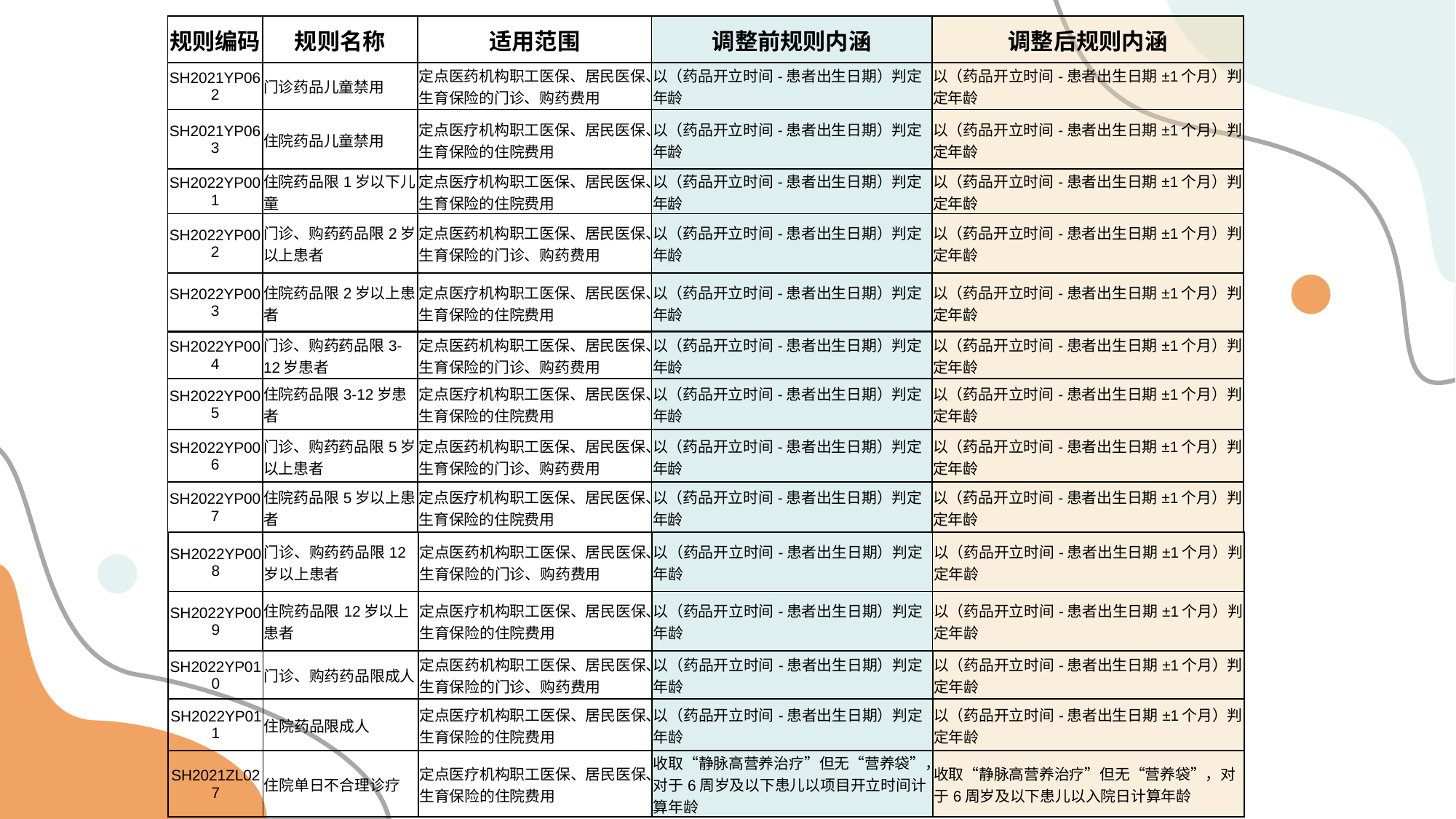

| 规则编码 | 规则名称 | 适用范围 | 调整前规则内涵 | 调整后规则内涵 |
| --- | --- | --- | --- | --- |
| SH2021YP062 | 门诊药品儿童禁用 | 定点医药机构职工医保、居民医保、生育保险的门诊、购药费用 | 以（药品开立时间-患者出生日期）判定年龄 | 以（药品开立时间-患者出生日期±1个月）判定年龄 |
| --- | --- | --- | --- | --- |
| SH2021YP063 | 住院药品儿童禁用 | 定点医疗机构职工医保、居民医保、生育保险的住院费用 | 以（药品开立时间-患者出生日期）判定年龄 | 以（药品开立时间-患者出生日期±1个月）判定年龄 |
| SH2022YP001 | 住院药品限1岁以下儿童 | 定点医疗机构职工医保、居民医保、生育保险的住院费用 | 以（药品开立时间-患者出生日期）判定年龄 | 以（药品开立时间-患者出生日期±1个月）判定年龄 |
| --- | --- | --- | --- | --- |
| SH2022YP002 | 门诊、购药药品限2岁以上患者 | 定点医药机构职工医保、居民医保、生育保险的门诊、购药费用 | 以（药品开立时间-患者出生日期）判定年龄 | 以（药品开立时间-患者出生日期±1个月）判定年龄 |
| SH2022YP003 | 住院药品限2岁以上患者 | 定点医疗机构职工医保、居民医保、生育保险的住院费用 | 以（药品开立时间-患者出生日期）判定年龄 | 以（药品开立时间-患者出生日期±1个月）判定年龄 |

| SH2022YP004 | 门诊、购药药品限3-12岁患者 | 定点医药机构职工医保、居民医保、生育保险的门诊、购药费用 | 以（药品开立时间-患者出生日期）判定年龄 | 以（药品开立时间-患者出生日期±1个月）判定年龄 |
| --- | --- | --- | --- | --- |
| SH2022YP005 | 住院药品限3-12岁患者 | 定点医疗机构职工医保、居民医保、生育保险的住院费用 | 以（药品开立时间-患者出生日期）判定年龄 | 以（药品开立时间-患者出生日期±1个月）判定年龄 |
| SH2022YP006 | 门诊、购药药品限5岁以上患者 | 定点医药机构职工医保、居民医保、生育保险的门诊、购药费用 | 以（药品开立时间-患者出生日期）判定年龄 | 以（药品开立时间-患者出生日期±1个月）判定年龄 |
| SH2022YP007 | 住院药品限5岁以上患者 | 定点医疗机构职工医保、居民医保、生育保险的住院费用 | 以（药品开立时间-患者出生日期）判定年龄 | 以（药品开立时间-患者出生日期±1个月）判定年龄 |

| SH2022YP008 | 门诊、购药药品限12岁以上患者 | 定点医药机构职工医保、居民医保、生育保险的门诊、购药费用 | 以（药品开立时间-患者出生日期）判定年龄 | 以（药品开立时间-患者出生日期±1个月）判定年龄 |
| --- | --- | --- | --- | --- |
| SH2022YP009 | 住院药品限12岁以上患者 | 定点医疗机构职工医保、居民医保、生育保险的住院费用 | 以（药品开立时间-患者出生日期）判定年龄 | 以（药品开立时间-患者出生日期±1个月）判定年龄 |

| SH2022YP010 | 门诊、购药药品限成人 | 定点医药机构职工医保、居民医保、生育保险的门诊、购药费用 | 以（药品开立时间-患者出生日期）判定年龄 | 以（药品开立时间-患者出生日期±1个月）判定年龄 |
| --- | --- | --- | --- | --- |
| SH2022YP011 | 住院药品限成人 | 定点医疗机构职工医保、居民医保、生育保险的住院费用 | 以（药品开立时间-患者出生日期）判定年龄 | 以（药品开立时间-患者出生日期±1个月）判定年龄 |
| SH2021ZL027 | 住院单日不合理诊疗 | 定点医疗机构职工医保、居民医保、生育保险的住院费用 | 收取“静脉高营养治疗”但无“营养袋”，对于6周岁及以下患儿以项目开立时间计算年龄 | 收取“静脉高营养治疗”但无“营养袋”，对于6周岁及以下患儿以入院日计算年龄 |
| --- | --- | --- | --- | --- |